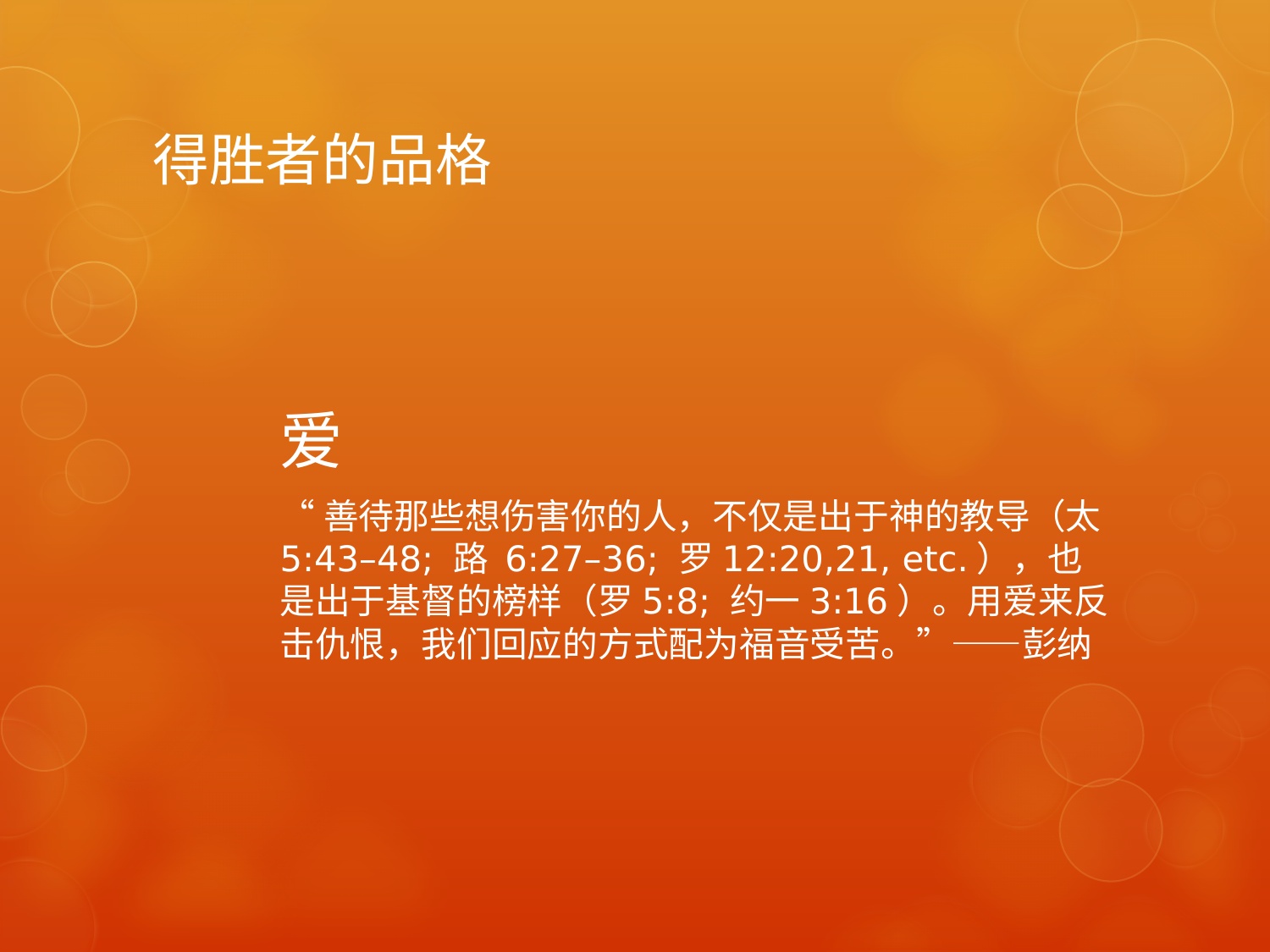

# 得胜者的品格
爱
“善待那些想伤害你的人，不仅是出于神的教导（太5:43–48; 路 6:27–36; 罗12:20,21, etc.），也是出于基督的榜样（罗5:8; 约一3:16）。用爱来反击仇恨，我们回应的方式配为福音受苦。”——彭纳